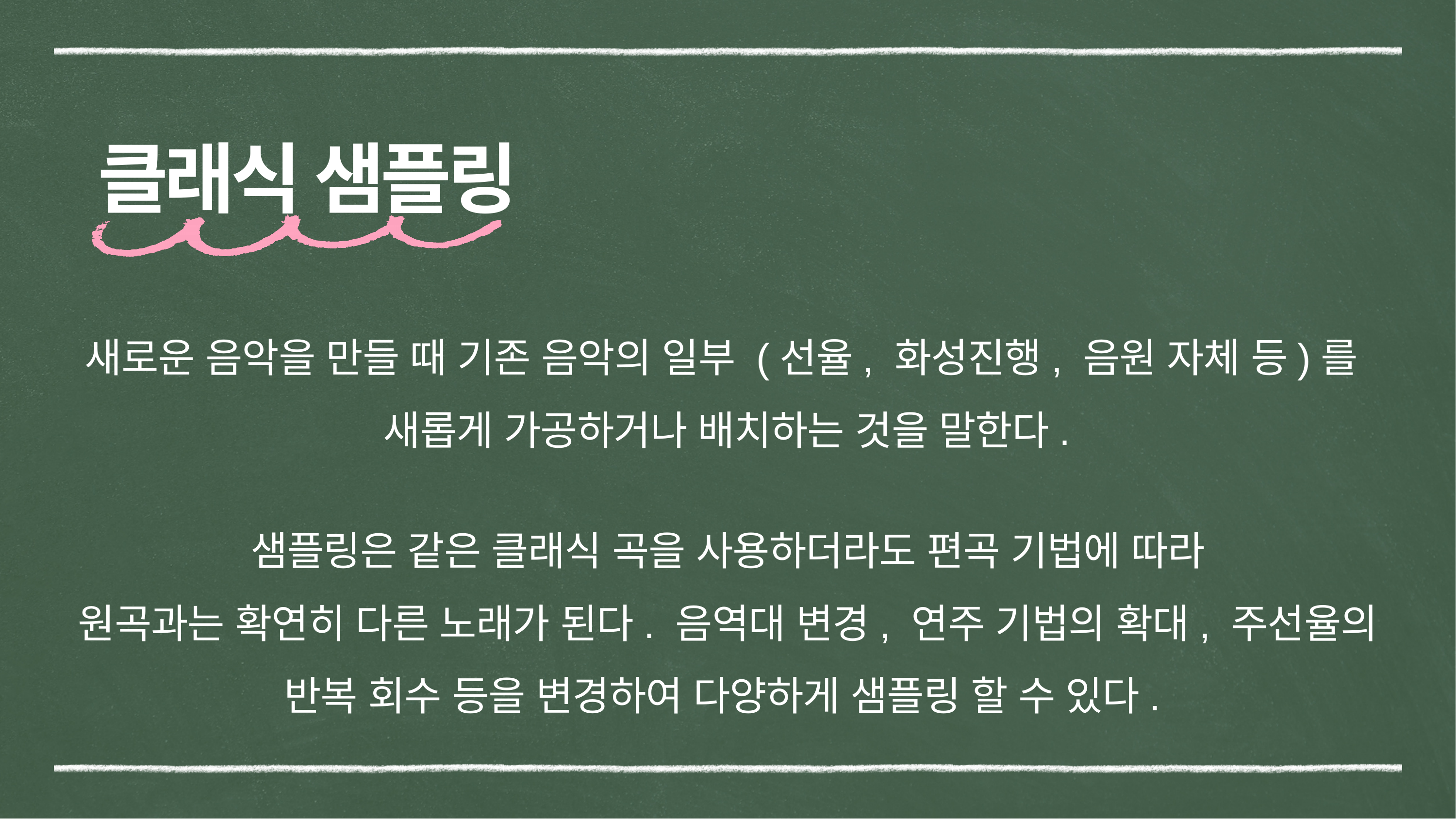

클래식 샘플링

새로운 음악을 만들 때 기존 음악의 일부 (선율, 화성진행, 음원 자체 등)를
새롭게 가공하거나 배치하는 것을 말한다.
샘플링은 같은 클래식 곡을 사용하더라도 편곡 기법에 따라
원곡과는 확연히 다른 노래가 된다. 음역대 변경, 연주 기법의 확대, 주선율의 반복 회수 등을 변경하여 다양하게 샘플링 할 수 있다.